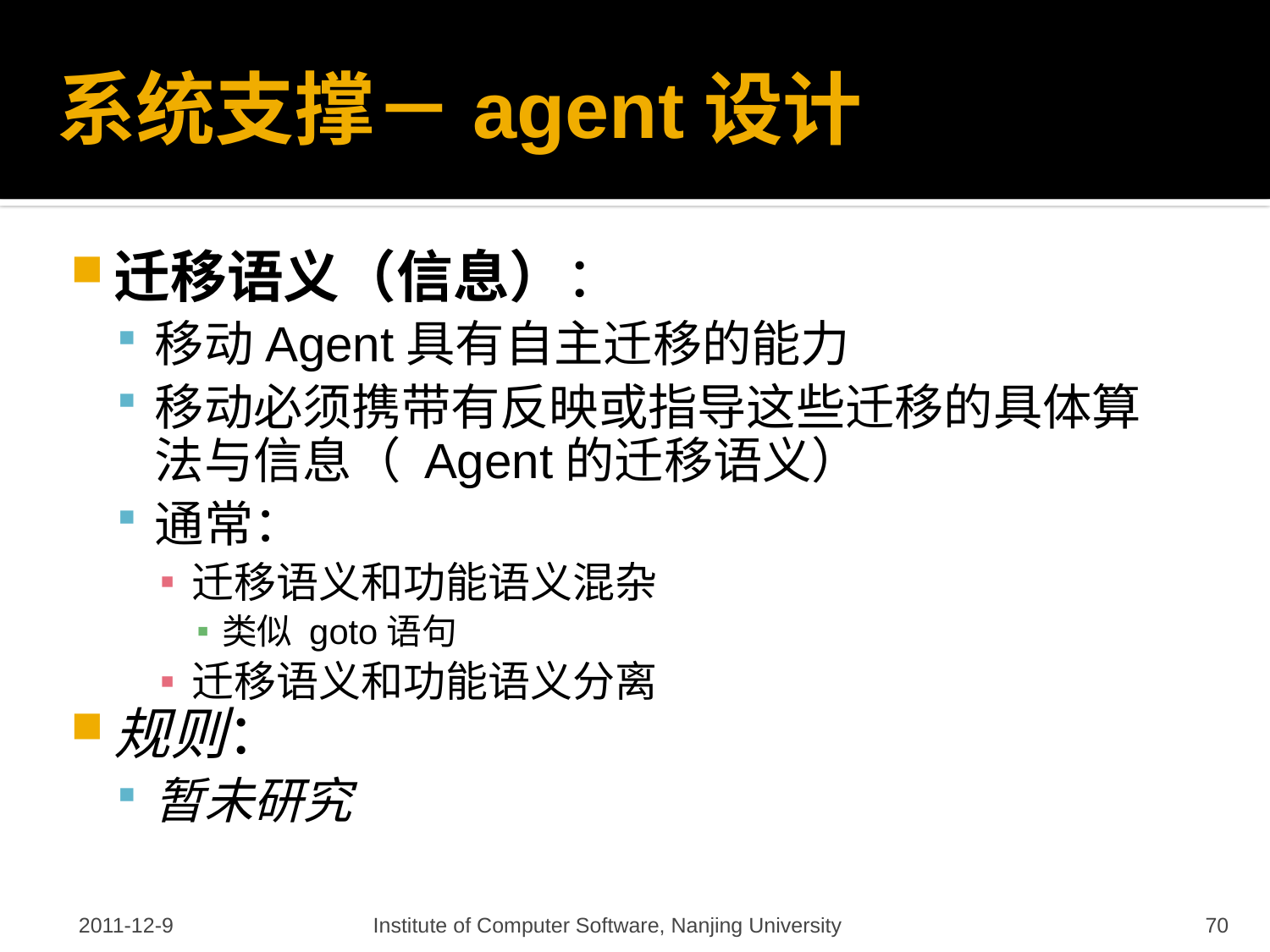

# 系统支撑－agent设计
迁移语义（信息）：
移动Agent具有自主迁移的能力
移动必须携带有反映或指导这些迁移的具体算法与信息（ Agent的迁移语义）
通常：
迁移语义和功能语义混杂
类似 goto语句
迁移语义和功能语义分离
规则：
暂未研究
2011-12-9
Institute of Computer Software, Nanjing University
70